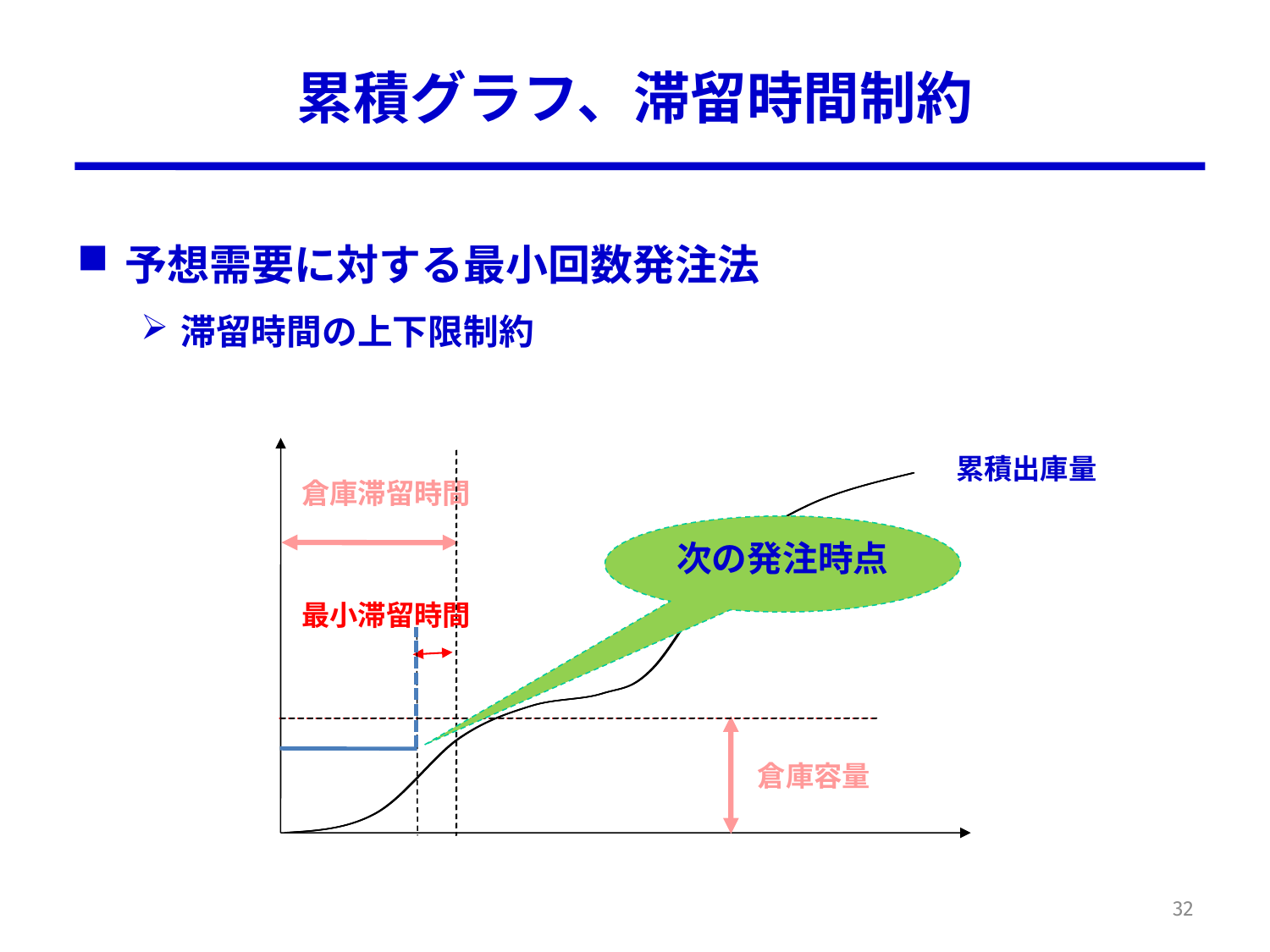

# 累積グラフ、滞留時間制約
予想需要に対する最小回数発注法
滞留時間の上下限制約

累積出庫量

倉庫滞留時間

次の発注時点

最小滞留時間

倉庫容量

32